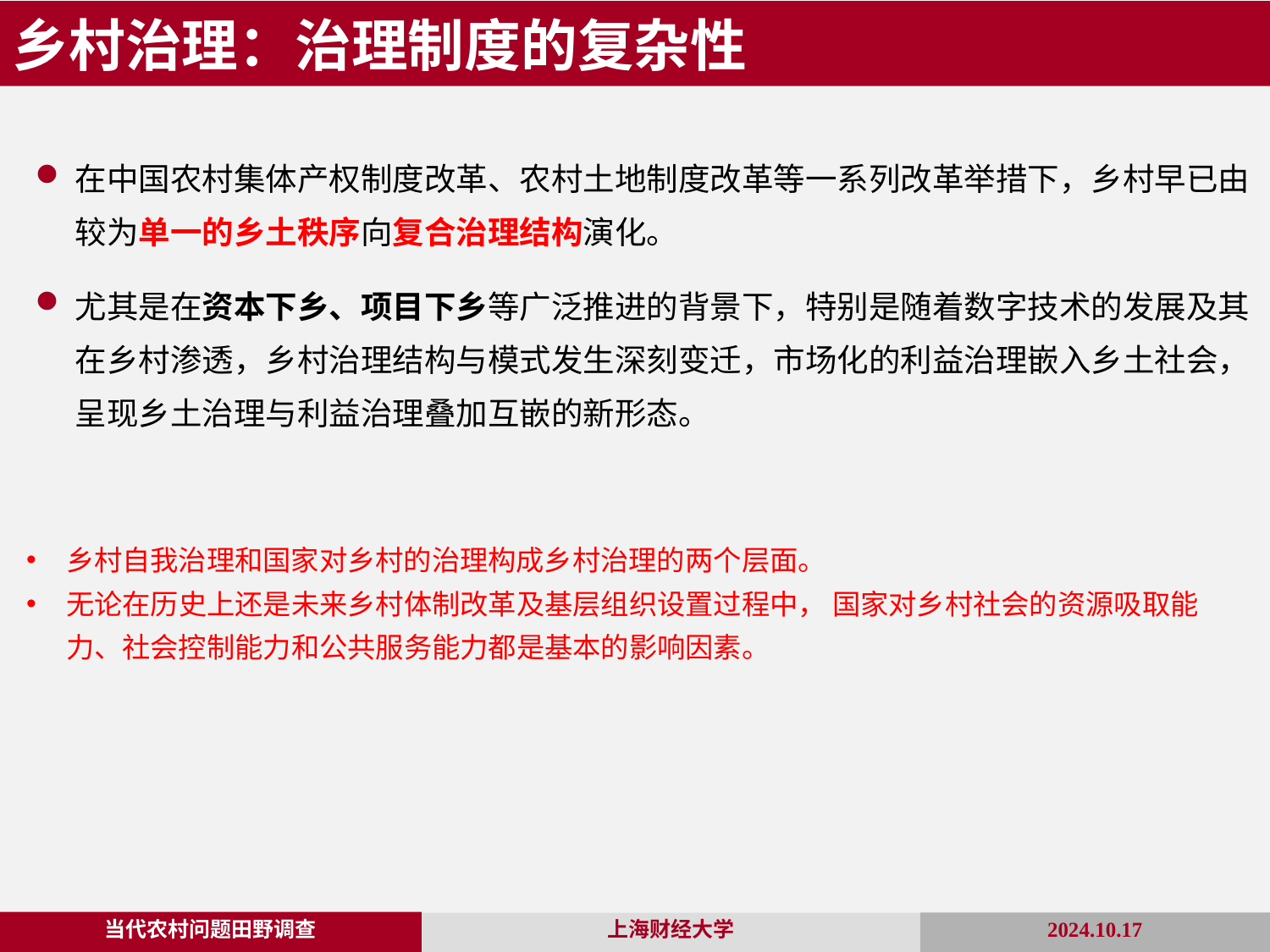

乡村治理：治理制度的复杂性

在中国农村集体产权制度改革、农村土地制度改革等一系列改革举措下，乡村早已由较为单一的乡土秩序向复合治理结构演化。
尤其是在资本下乡、项目下乡等广泛推进的背景下，特别是随着数字技术的发展及其在乡村渗透，乡村治理结构与模式发生深刻变迁，市场化的利益治理嵌入乡土社会，呈现乡土治理与利益治理叠加互嵌的新形态。
乡村自我治理和国家对乡村的治理构成乡村治理的两个层面。
无论在历史上还是未来乡村体制改革及基层组织设置过程中， 国家对乡村社会的资源吸取能力、社会控制能力和公共服务能力都是基本的影响因素。
当代农村问题田野调查
2024.10.17
上海财经大学